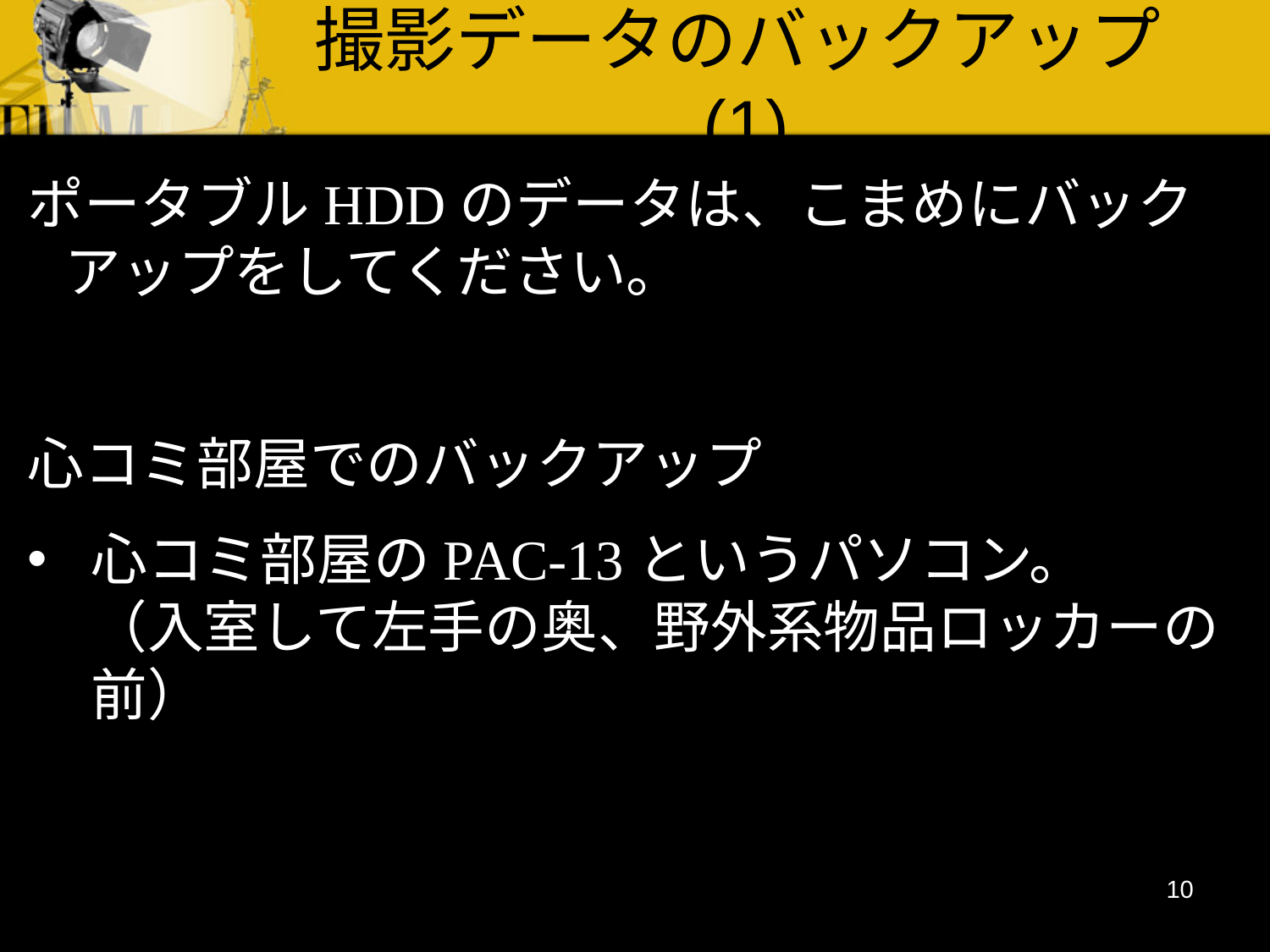

# 撮影データのバックアップ(1)
ポータブルHDDのデータは、こまめにバックアップをしてください。

心コミ部屋でのバックアップ
心コミ部屋のPAC-13というパソコン。
（入室して左手の奥、野外系物品ロッカーの前）
10